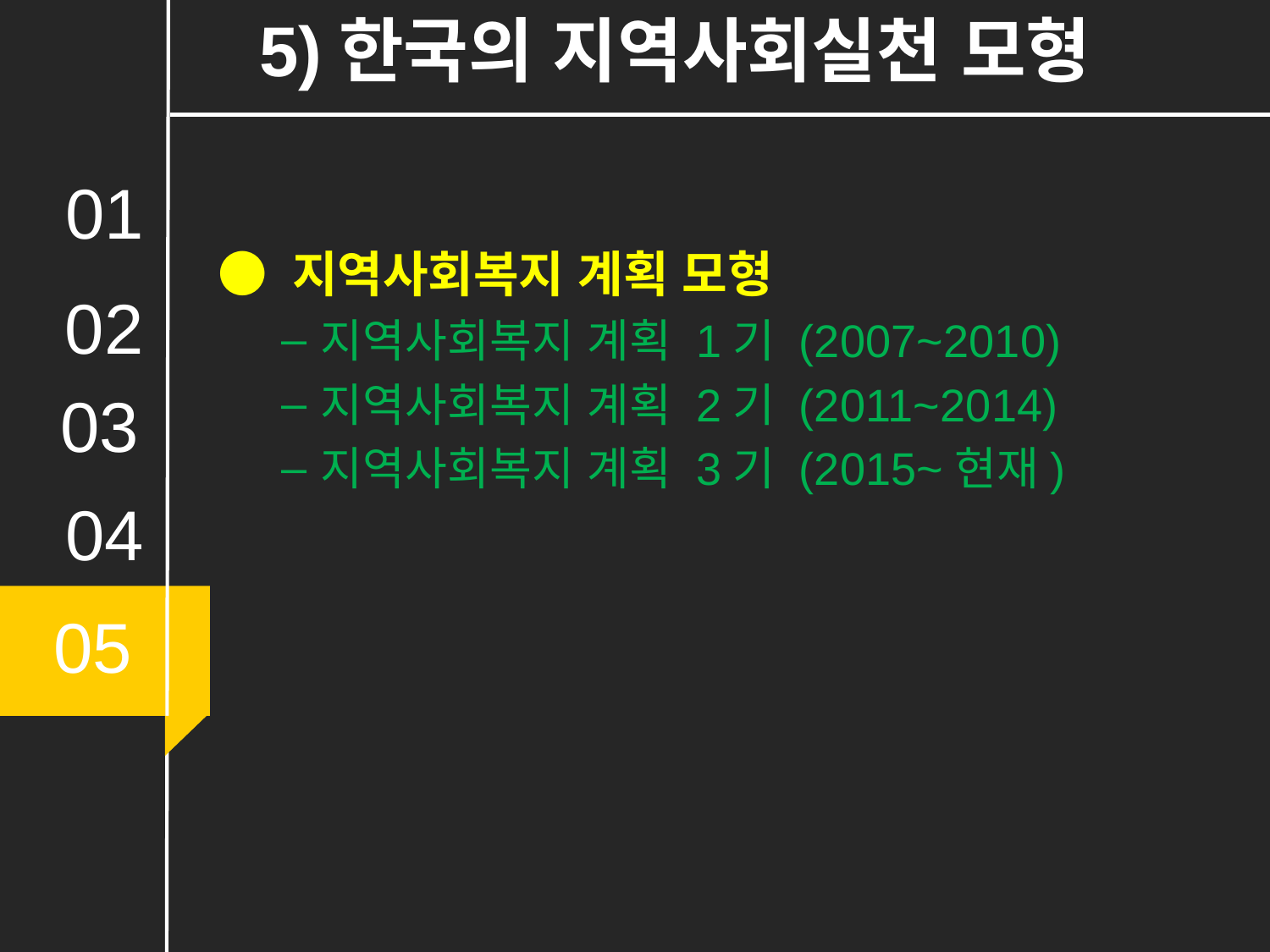

5)한국의 지역사회실천 모형
01

● 지역사회복지 계획 모형
지역사회복지 계획 1기 (2007~2010)
지역사회복지 계획 2기 (2011~2014)
지역사회복지 계획 3기 (2015~현재)

02
03
04

05